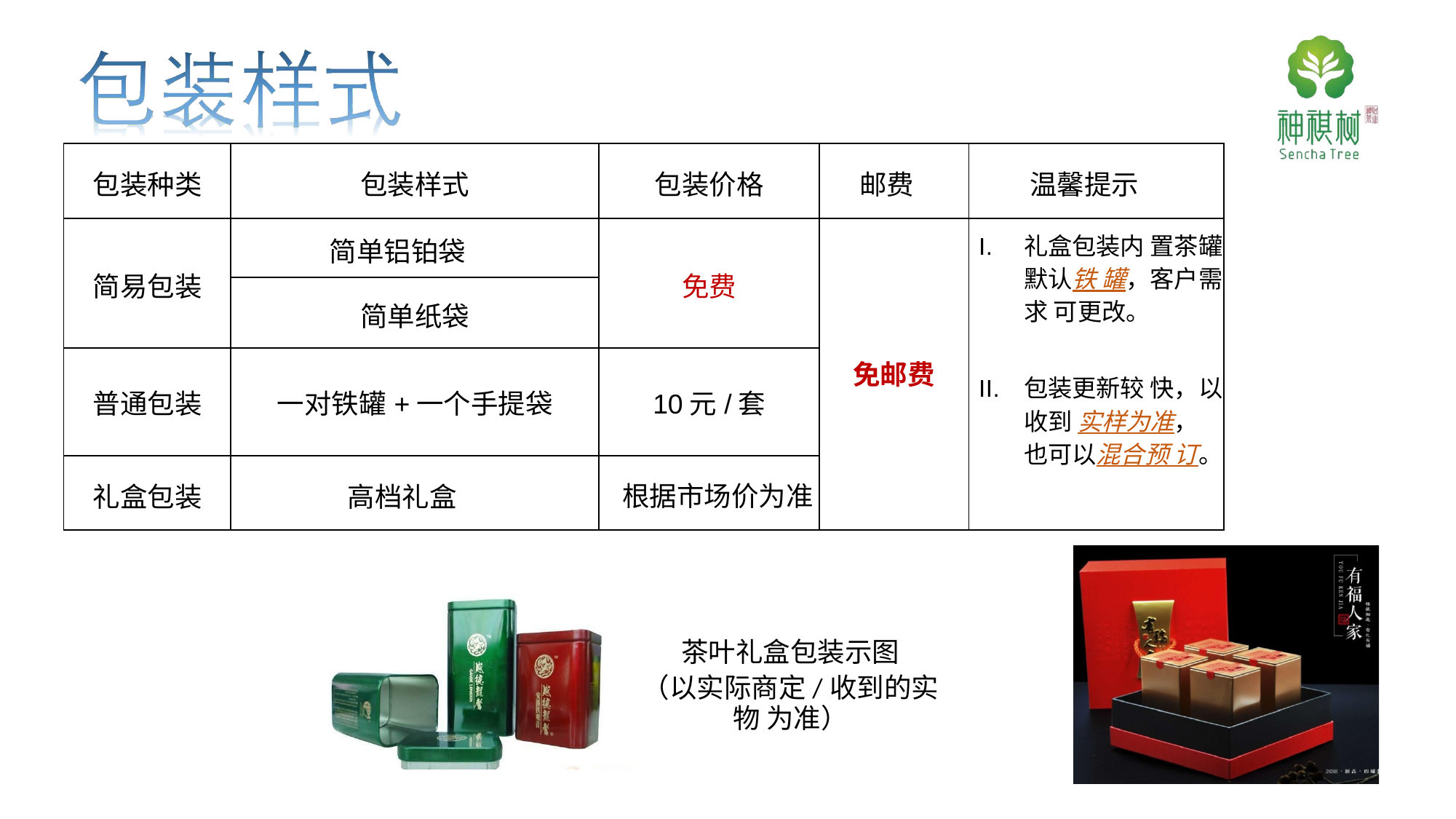

| 包装种类 | 包装样式 | 包装价格 | 邮费 | 温馨提示 |
| --- | --- | --- | --- | --- |
| 简易包装 | 简单铝铂袋 | 免费 | 免邮费 | 礼盒包装内 置茶罐默认铁 罐，客户需求 可更改。 包装更新较 快，以收到 实样为准， 也可以混合预 订。 |
|  | 简单纸袋 |  |  |  |
| 普通包装 | 一对铁罐+一个手提袋 | 10元/套 |  |  |
| 礼盒包装 | 高档礼盒 | 根据市场价为准 |  |  |

茶叶礼盒包装示图
（以实际商定/收到的实物 为准）